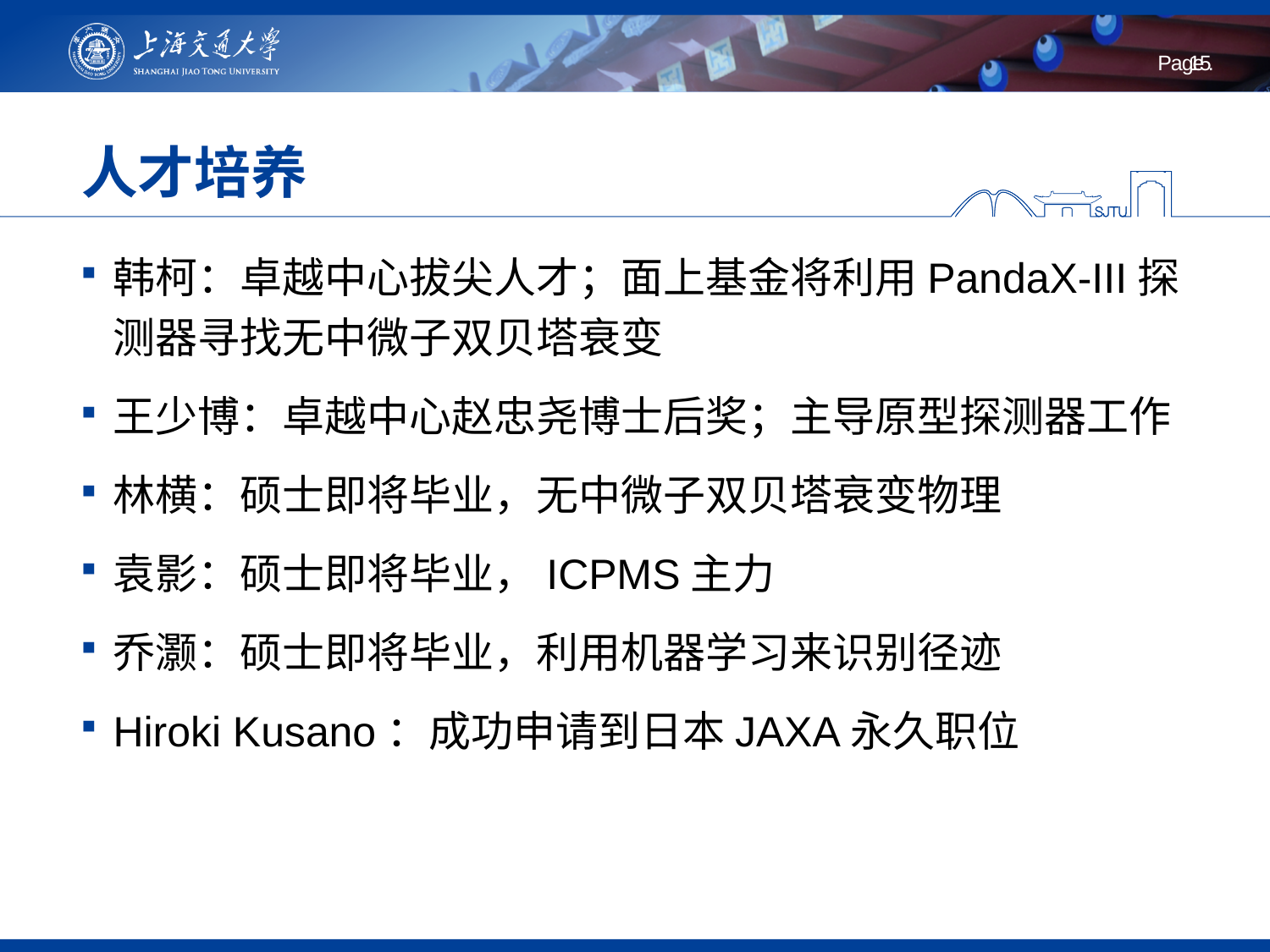

# 人才培养
韩柯：卓越中心拔尖人才；面上基金将利用PandaX-III探测器寻找无中微子双贝塔衰变
王少博：卓越中心赵忠尧博士后奖；主导原型探测器工作
林横：硕士即将毕业，无中微子双贝塔衰变物理
袁影：硕士即将毕业，ICPMS主力
乔灏：硕士即将毕业，利用机器学习来识别径迹
Hiroki Kusano：成功申请到日本JAXA永久职位